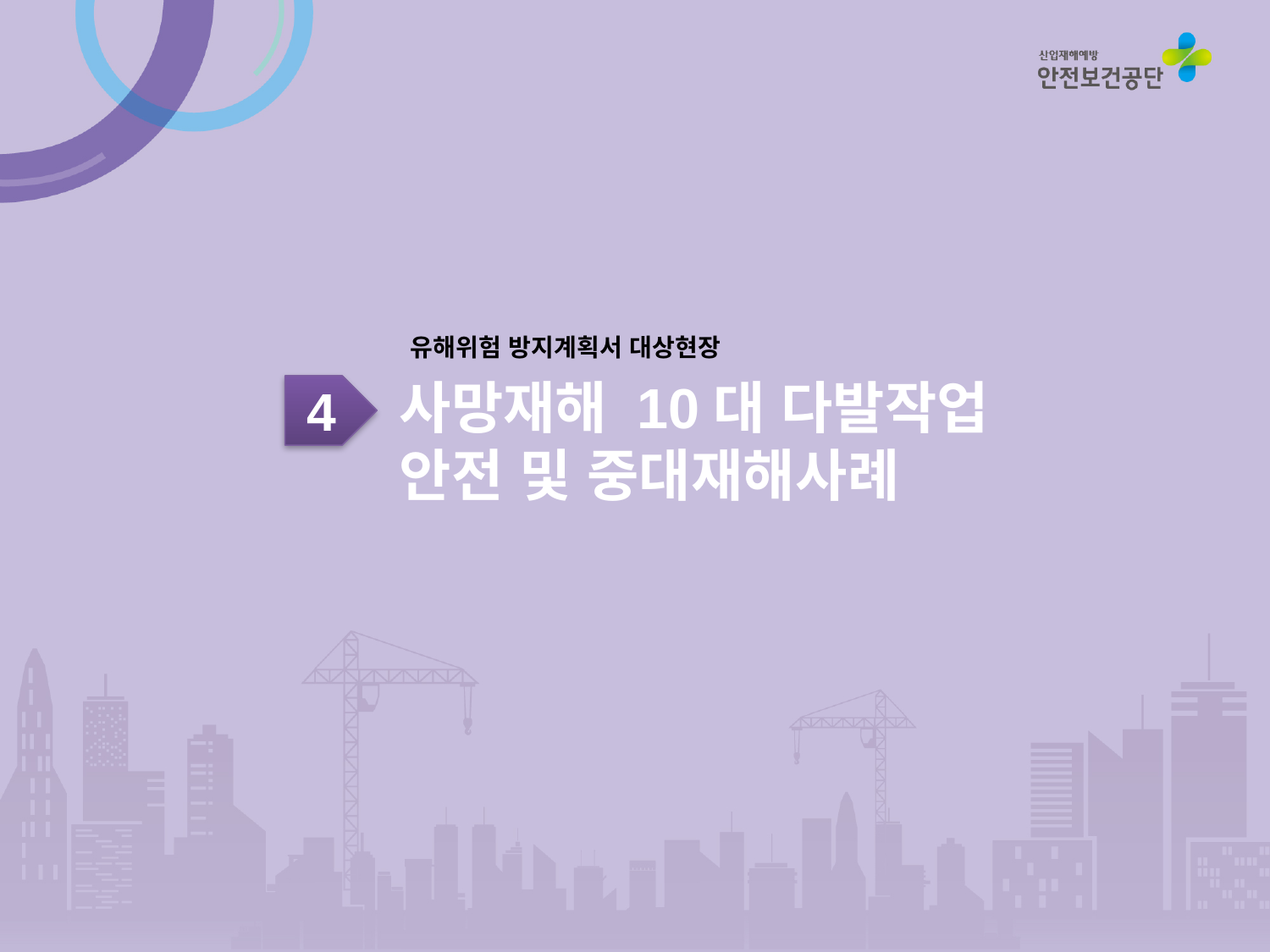

유해위험 방지계획서 대상현장
사망재해 10대 다발작업 안전 및 중대재해사례
4